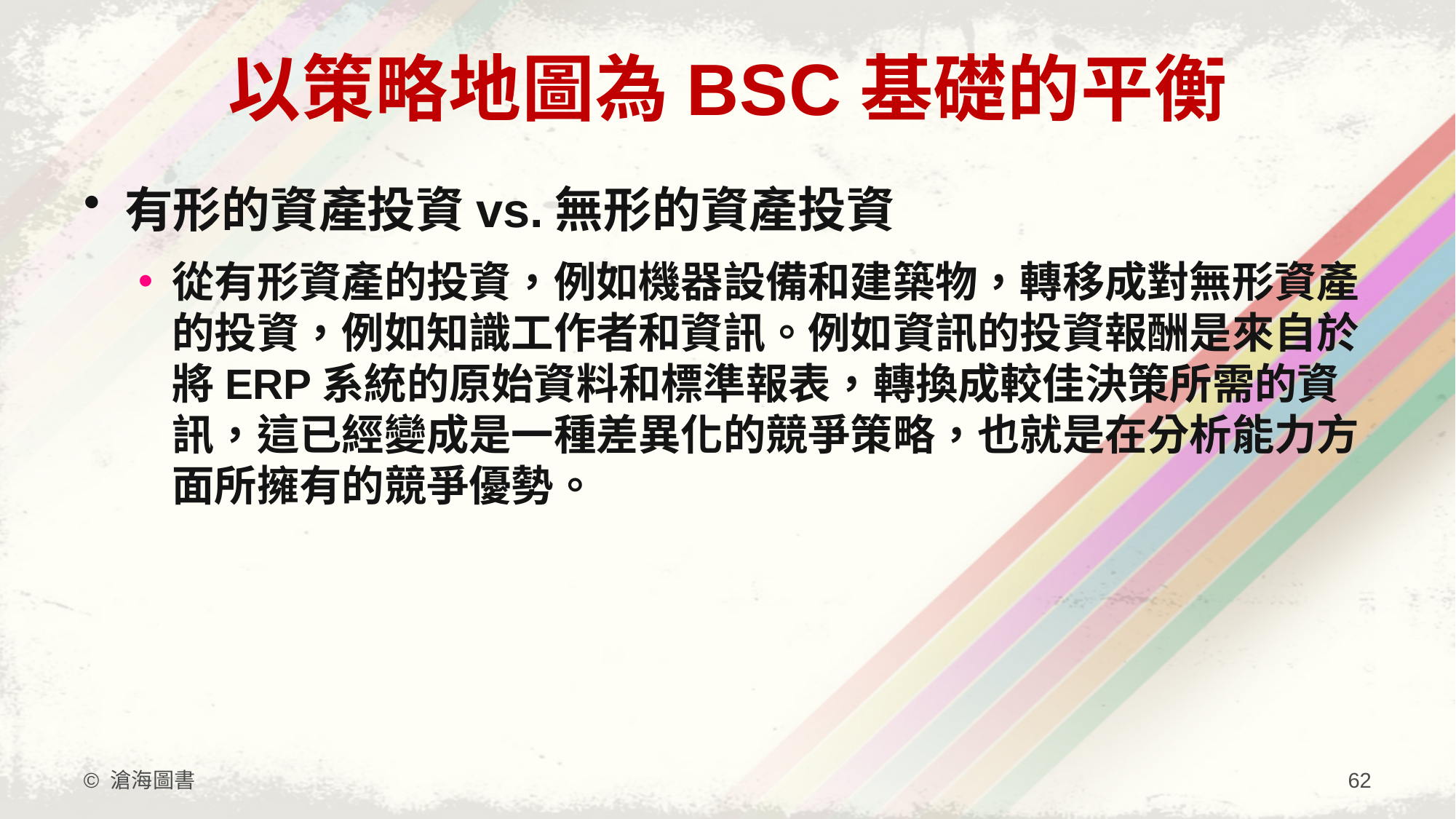

# 以策略地圖為BSC基礎的平衡
有形的資產投資vs.無形的資產投資
從有形資產的投資，例如機器設備和建築物，轉移成對無形資產的投資，例如知識工作者和資訊。例如資訊的投資報酬是來自於將ERP系統的原始資料和標準報表，轉換成較佳決策所需的資訊，這已經變成是一種差異化的競爭策略，也就是在分析能力方面所擁有的競爭優勢。

© 滄海圖書
62